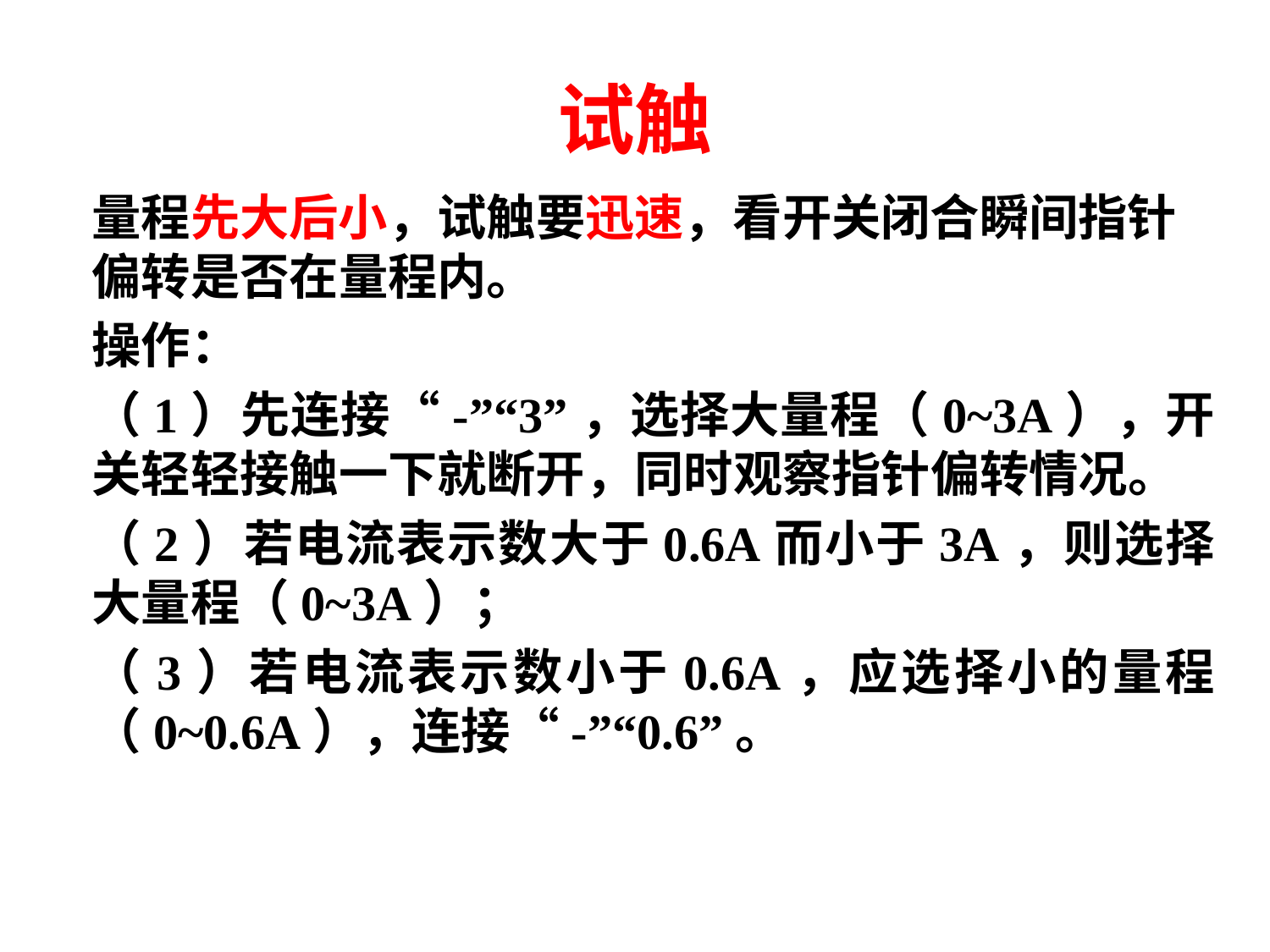

# 试触
量程先大后小，试触要迅速，看开关闭合瞬间指针偏转是否在量程内。
操作：
（1）先连接“-”“3”，选择大量程（0~3A），开关轻轻接触一下就断开，同时观察指针偏转情况。
（2）若电流表示数大于0.6A而小于3A，则选择大量程（0~3A）；
（3）若电流表示数小于0.6A，应选择小的量程（0~0.6A），连接“-”“0.6”。